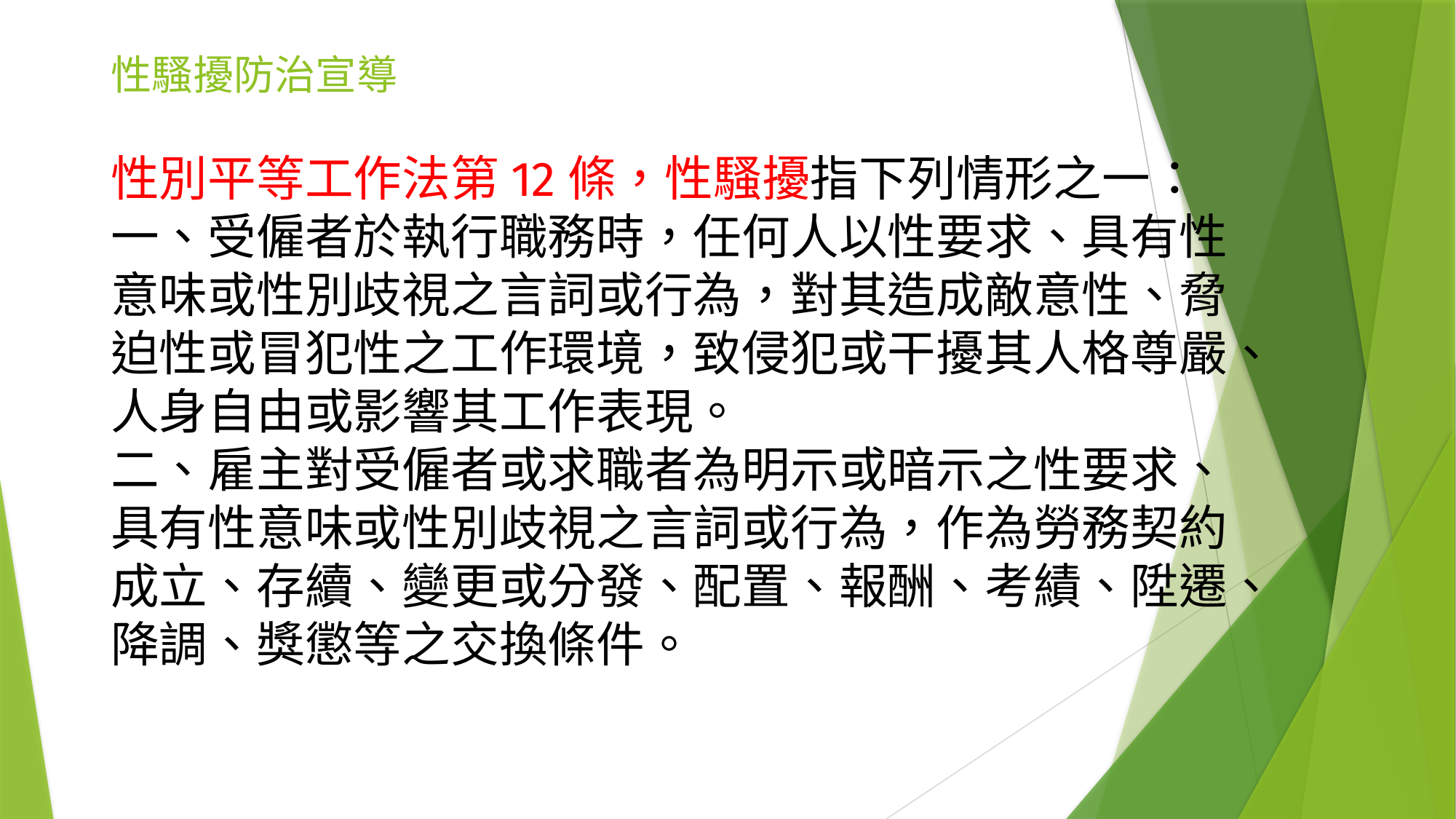

# 性騷擾防治宣導
性別平等工作法第12條，性騷擾指下列情形之一：
一、受僱者於執行職務時，任何人以性要求、具有性意味或性別歧視之言詞或行為，對其造成敵意性、脅迫性或冒犯性之工作環境，致侵犯或干擾其人格尊嚴、人身自由或影響其工作表現。
二、雇主對受僱者或求職者為明示或暗示之性要求、具有性意味或性別歧視之言詞或行為，作為勞務契約成立、存續、變更或分發、配置、報酬、考績、陞遷、降調、獎懲等之交換條件。